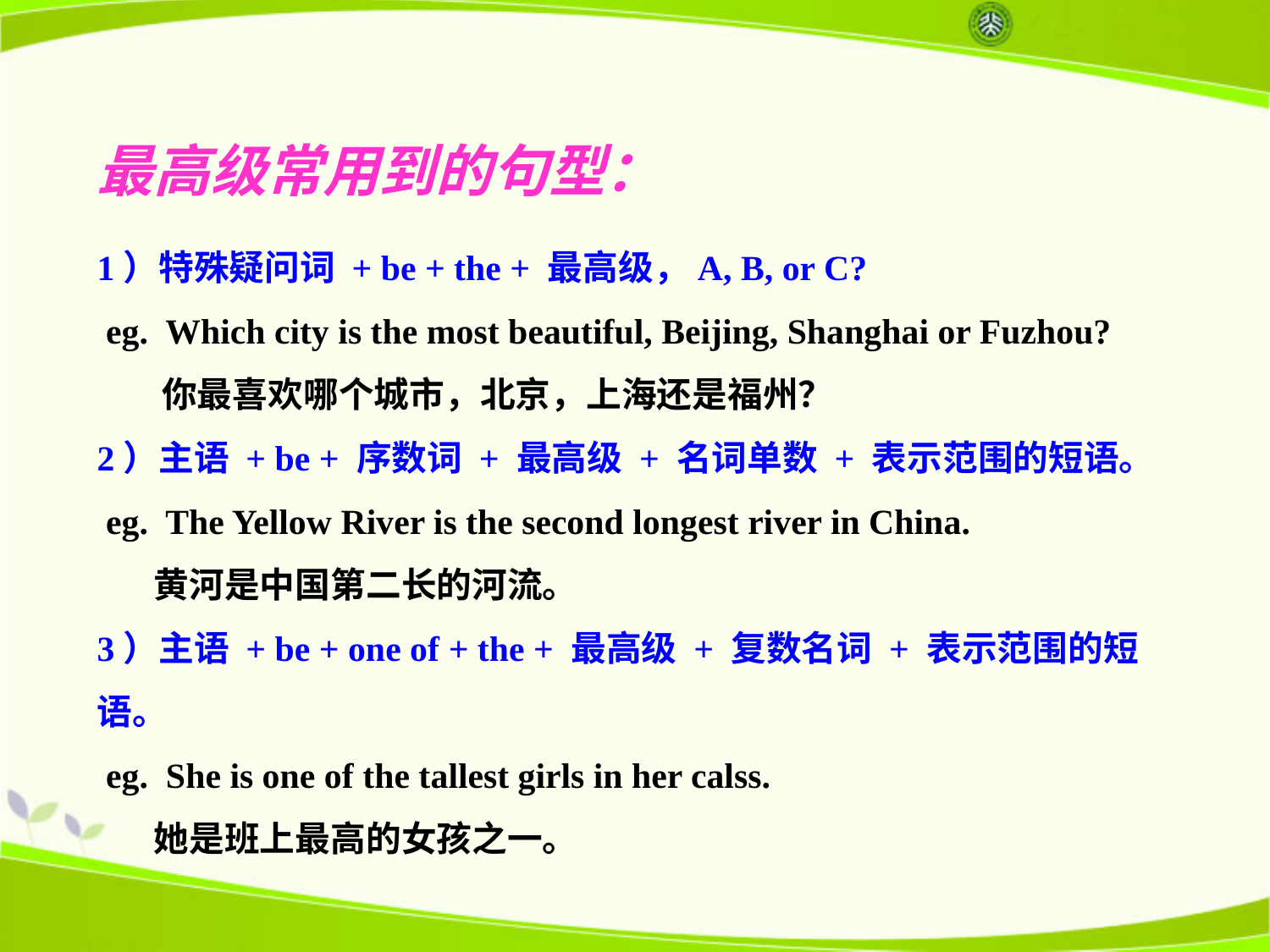

最高级常用到的句型：
1）特殊疑问词 + be + the + 最高级，A, B, or C?
 eg.  Which city is the most beautiful, Beijing, Shanghai or Fuzhou?
       你最喜欢哪个城市，北京，上海还是福州？
2）主语 + be + 序数词 + 最高级 + 名词单数 + 表示范围的短语。
 eg.  The Yellow River is the second longest river in China.
      黄河是中国第二长的河流。
3）主语 + be + one of + the + 最高级 + 复数名词 + 表示范围的短语。
 eg.  She is one of the tallest girls in her calss.
      她是班上最高的女孩之一。